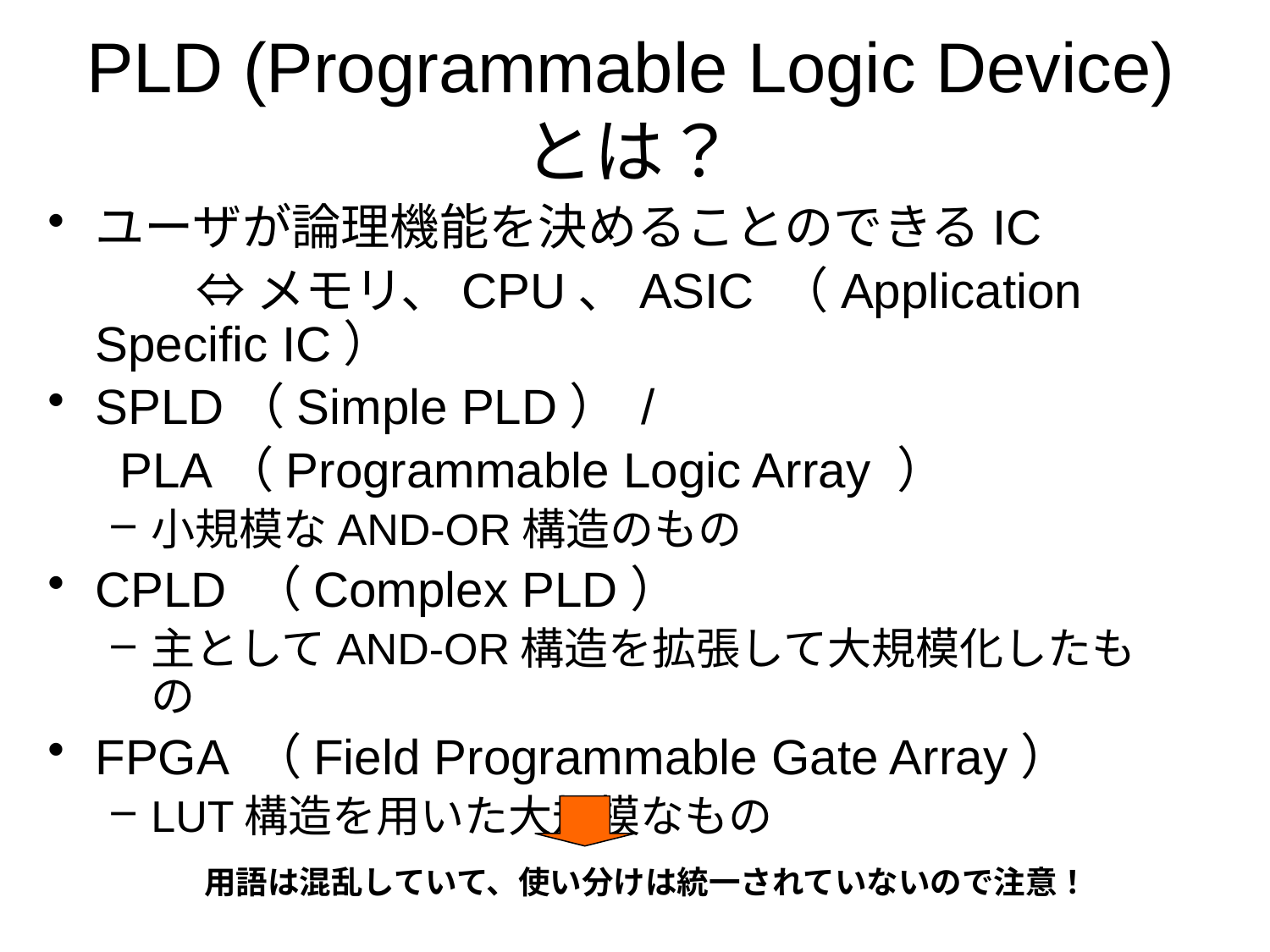

# PLD (Programmable Logic Device)とは？
ユーザが論理機能を決めることのできるIC
　　　⇔ メモリ、CPU、ASIC （Application Specific IC）
SPLD（Simple PLD） /
　 PLA（Programmable Logic Array ）
小規模なAND-OR構造のもの
CPLD （Complex PLD）
主としてAND-OR構造を拡張して大規模化したもの
FPGA （Field Programmable Gate Array）
LUT構造を用いた大規模なもの

用語は混乱していて、使い分けは統一されていないので注意！